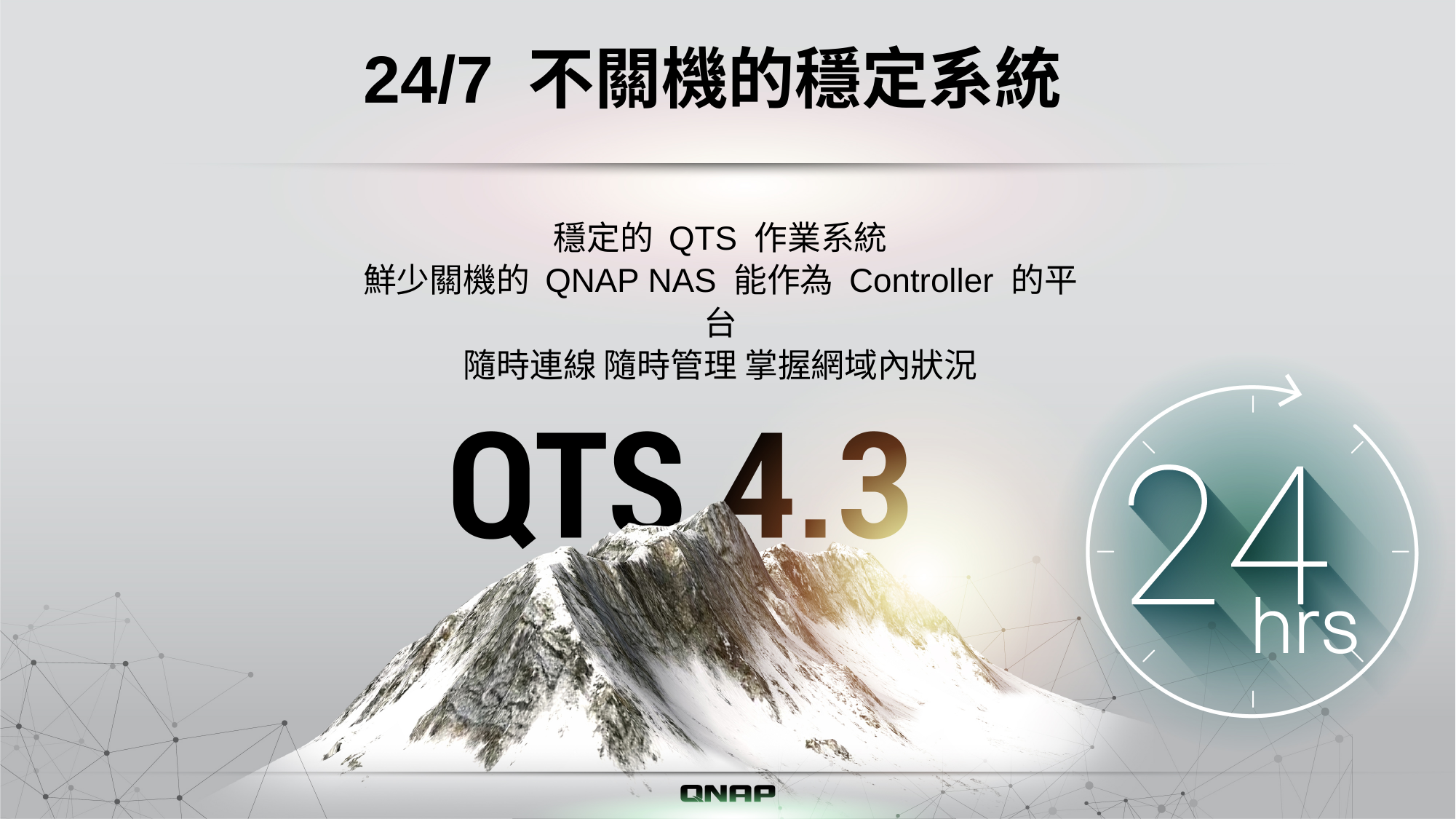

24/7 不關機的穩定系統
穩定的 QTS 作業系統
鮮少關機的 QNAP NAS 能作為 Controller 的平台
隨時連線 隨時管理 掌握網域內狀況